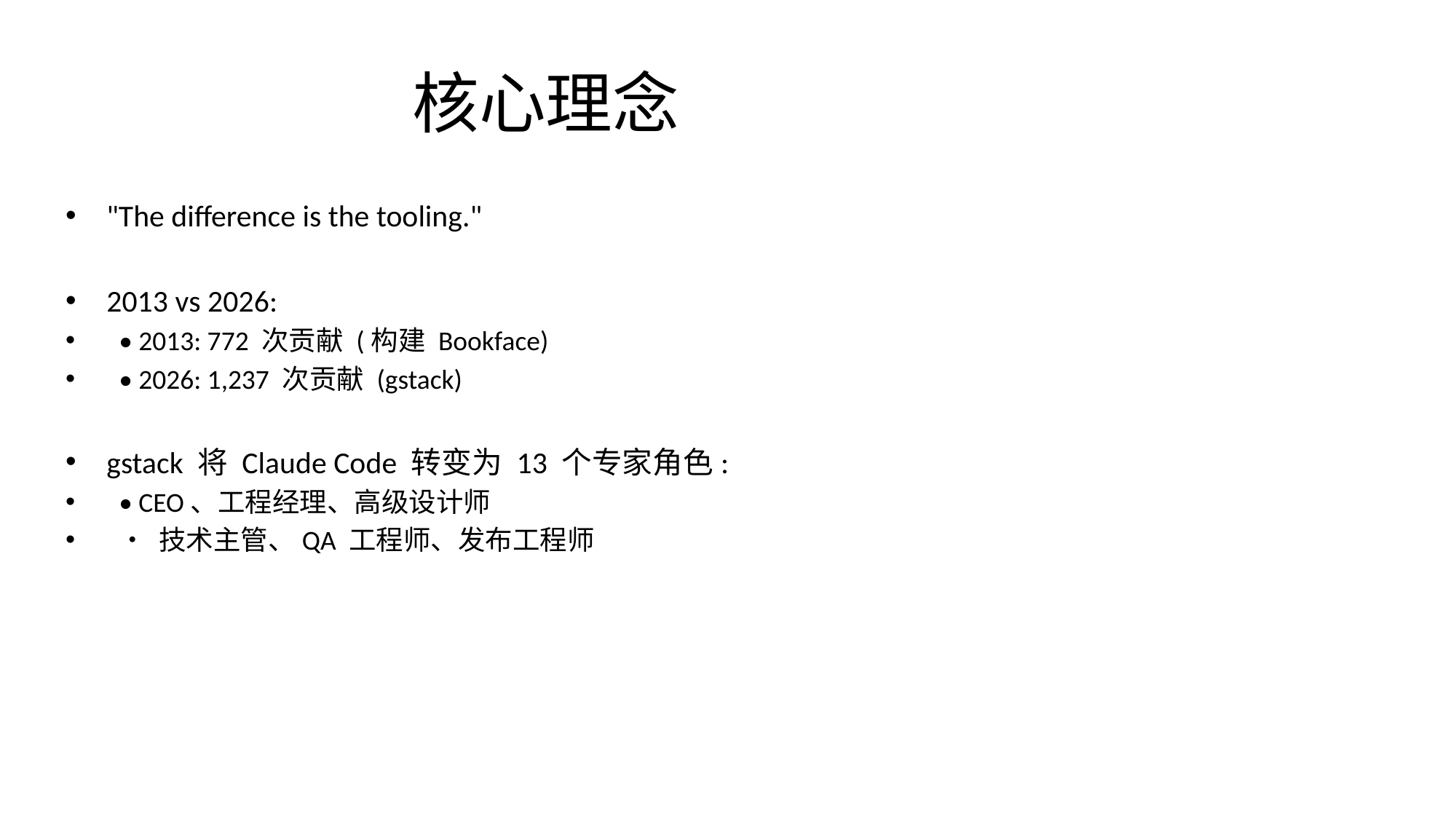

# 核心理念
"The difference is the tooling."

2013 vs 2026:
  • 2013: 772 次贡献 (构建 Bookface)
  • 2026: 1,237 次贡献 (gstack)

gstack 将 Claude Code 转变为 13 个专家角色:
  • CEO、工程经理、高级设计师
  • 技术主管、QA 工程师、发布工程师